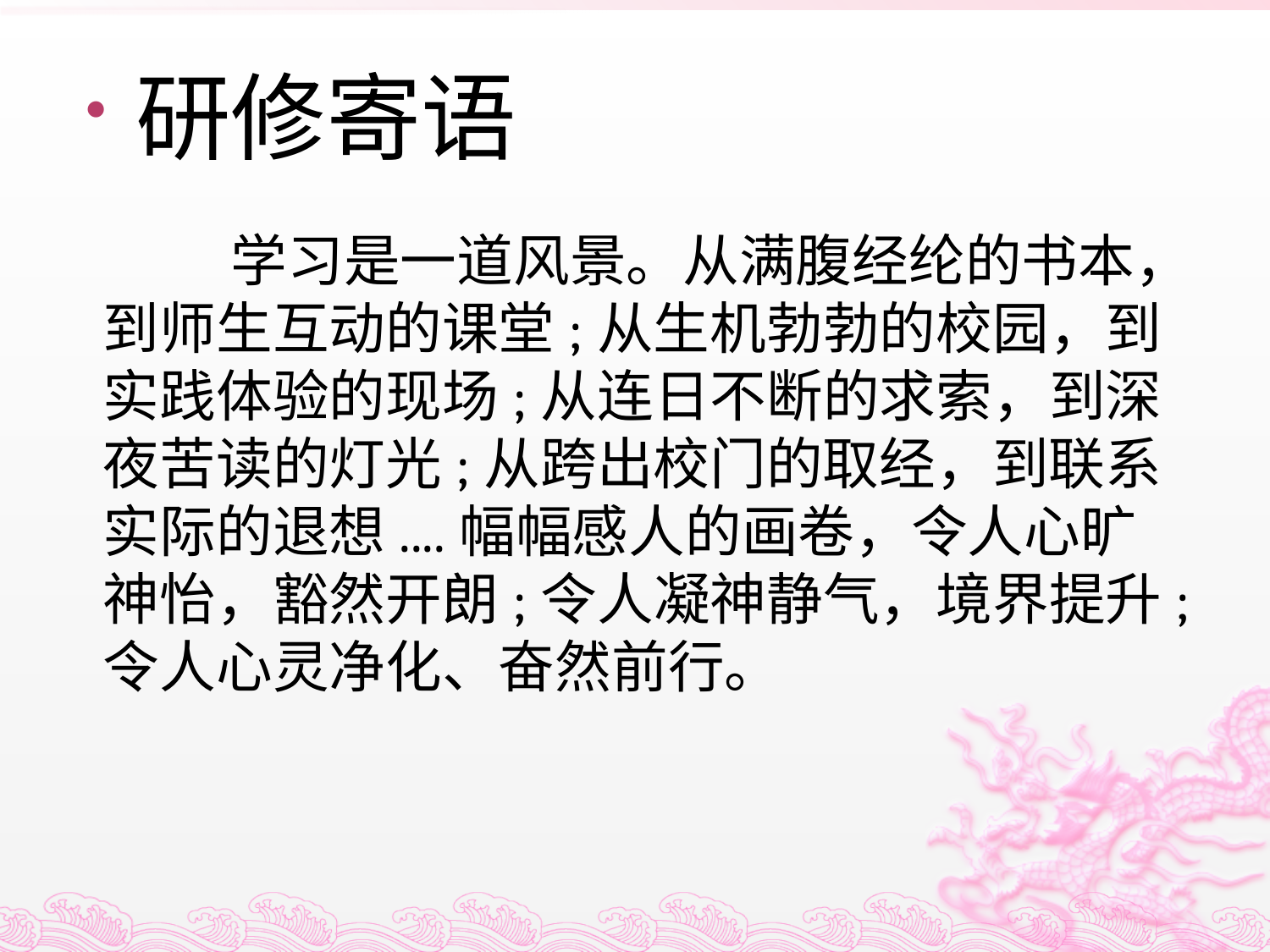

研修寄语
         学习是一道风景。从满腹经纶的书本，到师生互动的课堂;从生机勃勃的校园，到实践体验的现场;从连日不断的求索，到深夜苦读的灯光;从跨出校门的取经，到联系实际的退想....幅幅感人的画卷，令人心旷神怡，豁然开朗;令人凝神静气，境界提升;令人心灵净化、奋然前行。